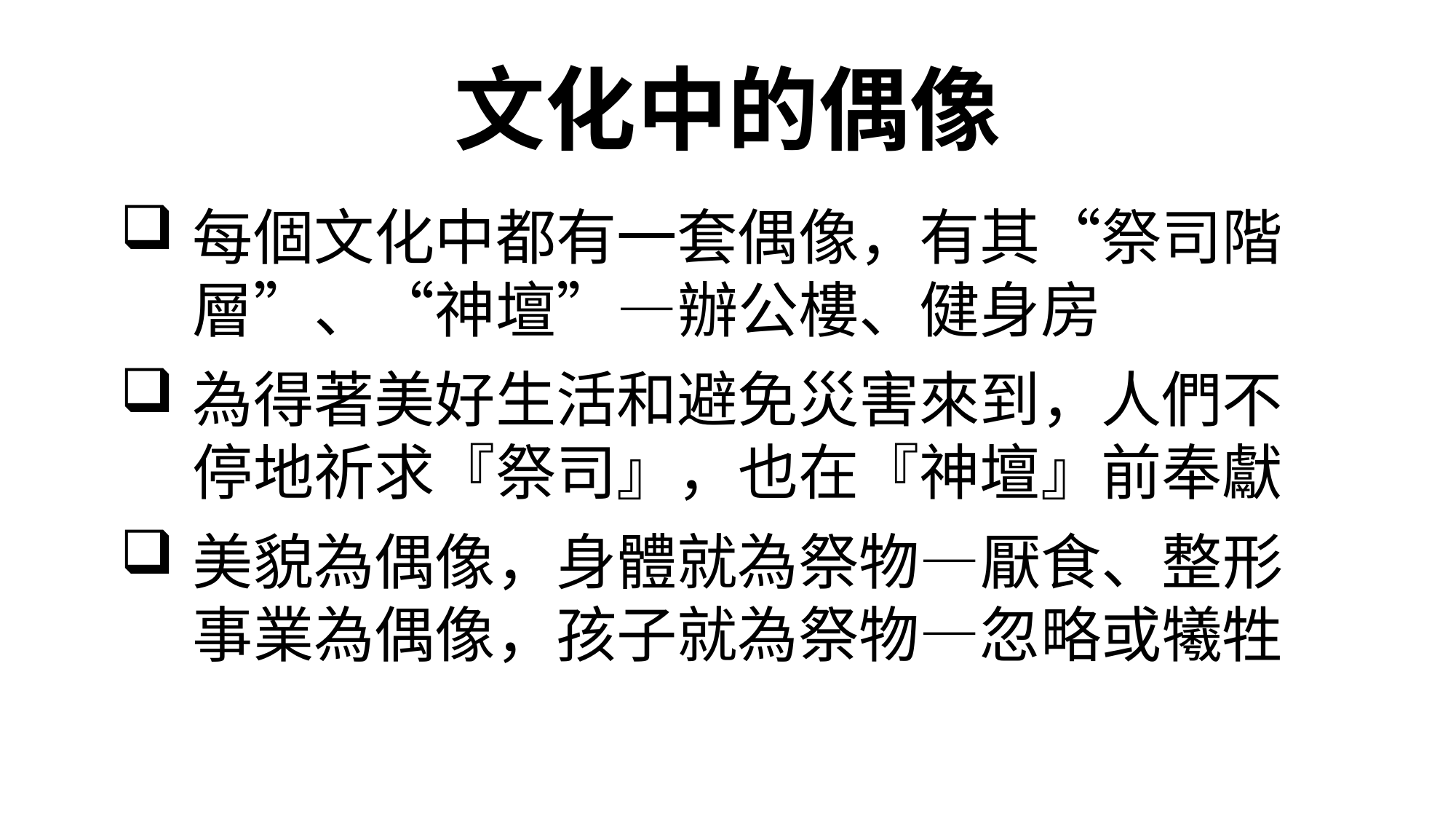

文化中的偶像
每個文化中都有一套偶像，有其“祭司階層”、“神壇”—辦公樓、健身房
為得著美好生活和避免災害來到，人們不停地祈求『祭司』，也在『神壇』前奉獻
美貌為偶像，身體就為祭物—厭食、整形事業為偶像，孩子就為祭物—忽略或犧牲